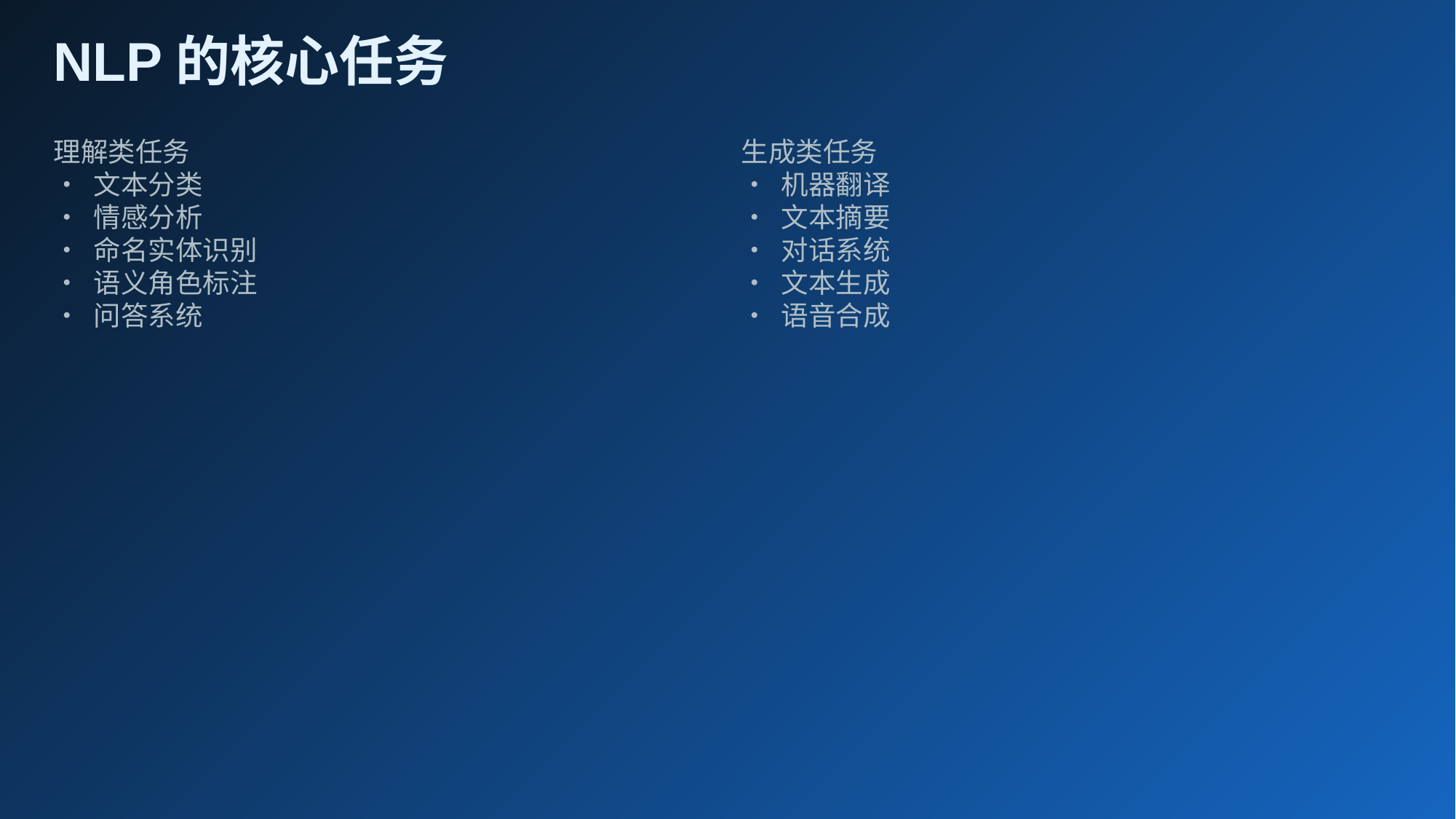

NLP的核心任务
理解类任务
• 文本分类
• 情感分析
• 命名实体识别
• 语义角色标注
• 问答系统
生成类任务
• 机器翻译
• 文本摘要
• 对话系统
• 文本生成
• 语音合成